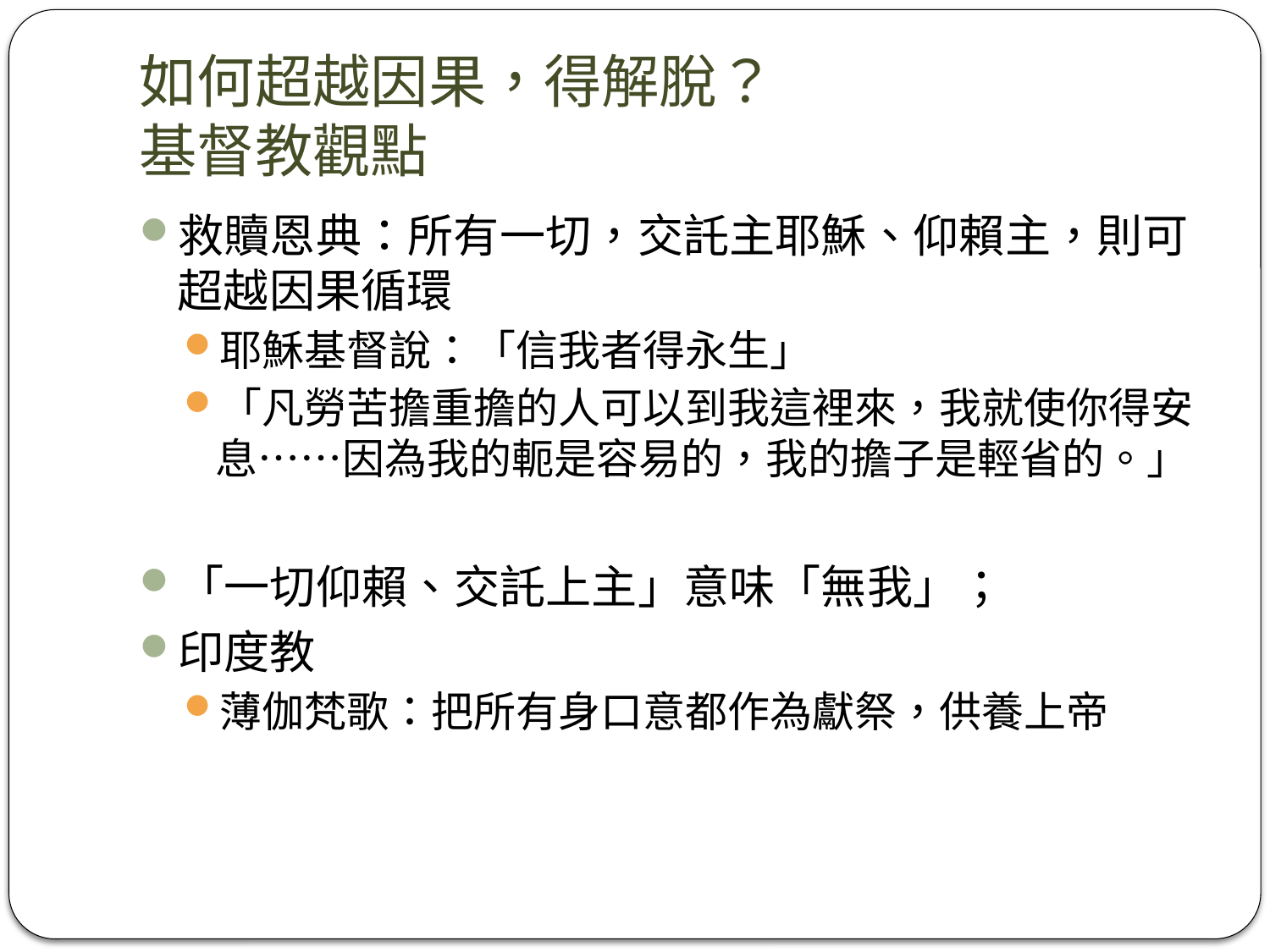

# 如何超越因果，得解脫？ 基督教觀點
救贖恩典：所有一切，交託主耶穌、仰賴主，則可超越因果循環
耶穌基督說：「信我者得永生」
「凡勞苦擔重擔的人可以到我這裡來，我就使你得安息……因為我的軛是容易的，我的擔子是輕省的。」

「一切仰賴、交託上主」意味「無我」；
印度教
薄伽梵歌：把所有身口意都作為獻祭，供養上帝